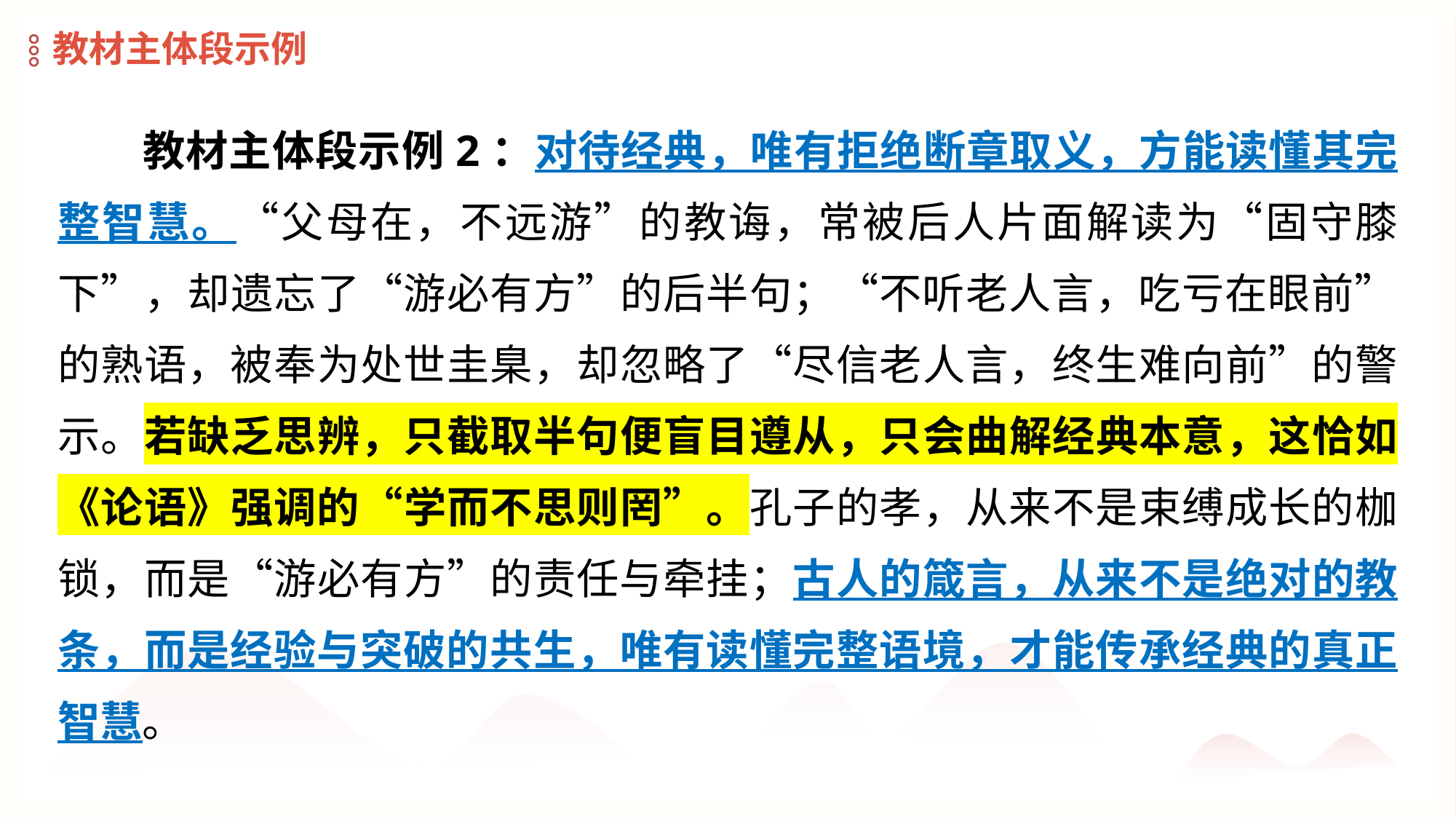

教材主体段示例
教材主体段示例2：对待经典，唯有拒绝断章取义，方能读懂其完整智慧。“父母在，不远游”的教诲，常被后人片面解读为“固守膝下”，却遗忘了“游必有方”的后半句；“不听老人言，吃亏在眼前”的熟语，被奉为处世圭臬，却忽略了“尽信老人言，终生难向前”的警示。若缺乏思辨，只截取半句便盲目遵从，只会曲解经典本意，这恰如《论语》强调的“学而不思则罔”。孔子的孝，从来不是束缚成长的枷锁，而是“游必有方”的责任与牵挂；古人的箴言，从来不是绝对的教条，而是经验与突破的共生，唯有读懂完整语境，才能传承经典的真正智慧。